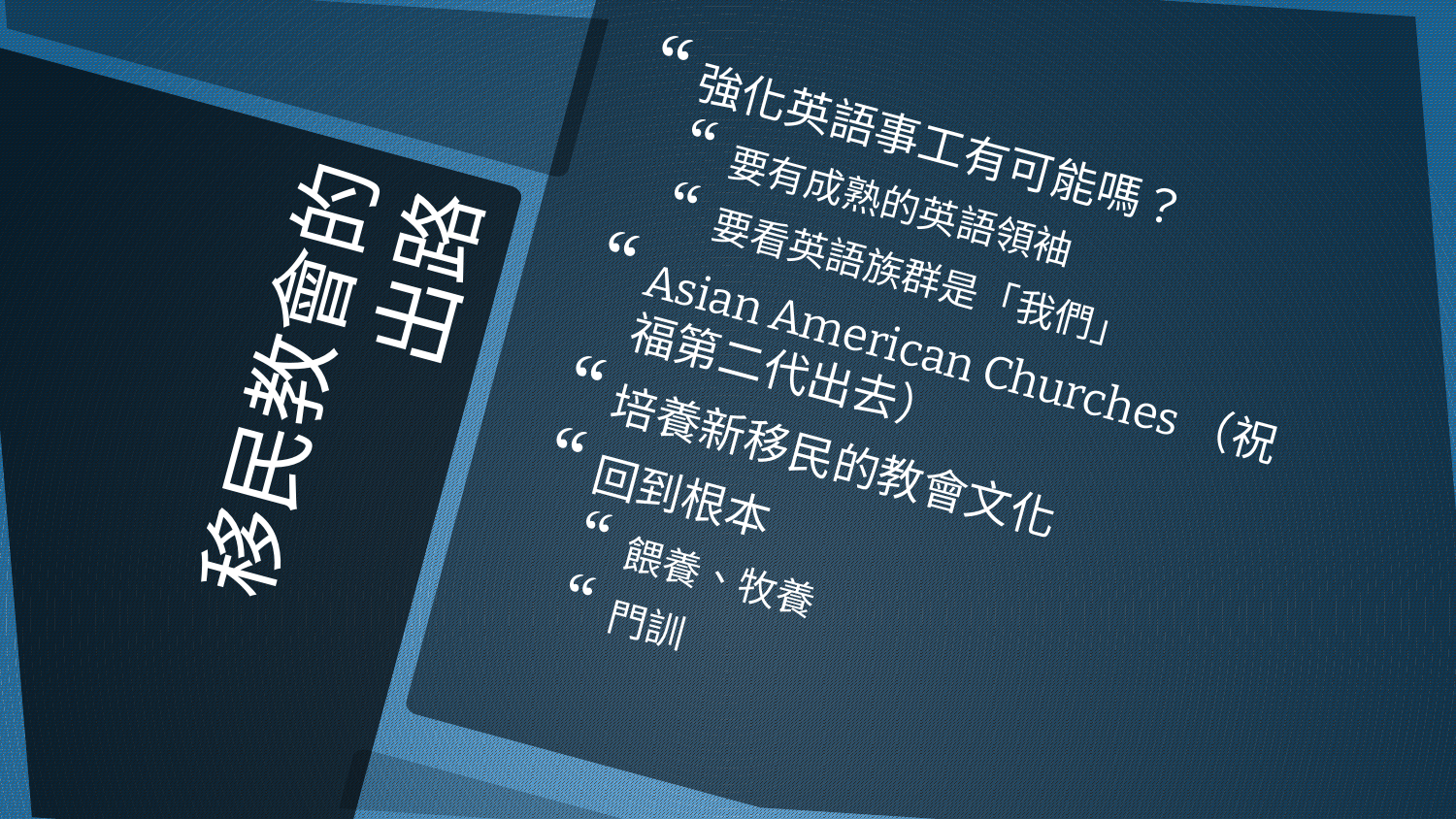

強化英語事工有可能嗎？
要有成熟的英語領袖
要看英語族群是「我們」
Asian American Churches（祝福第二代出去）
培養新移民的教會文化
回到根本
餵養、牧養
門訓
# 移民教會的 出路